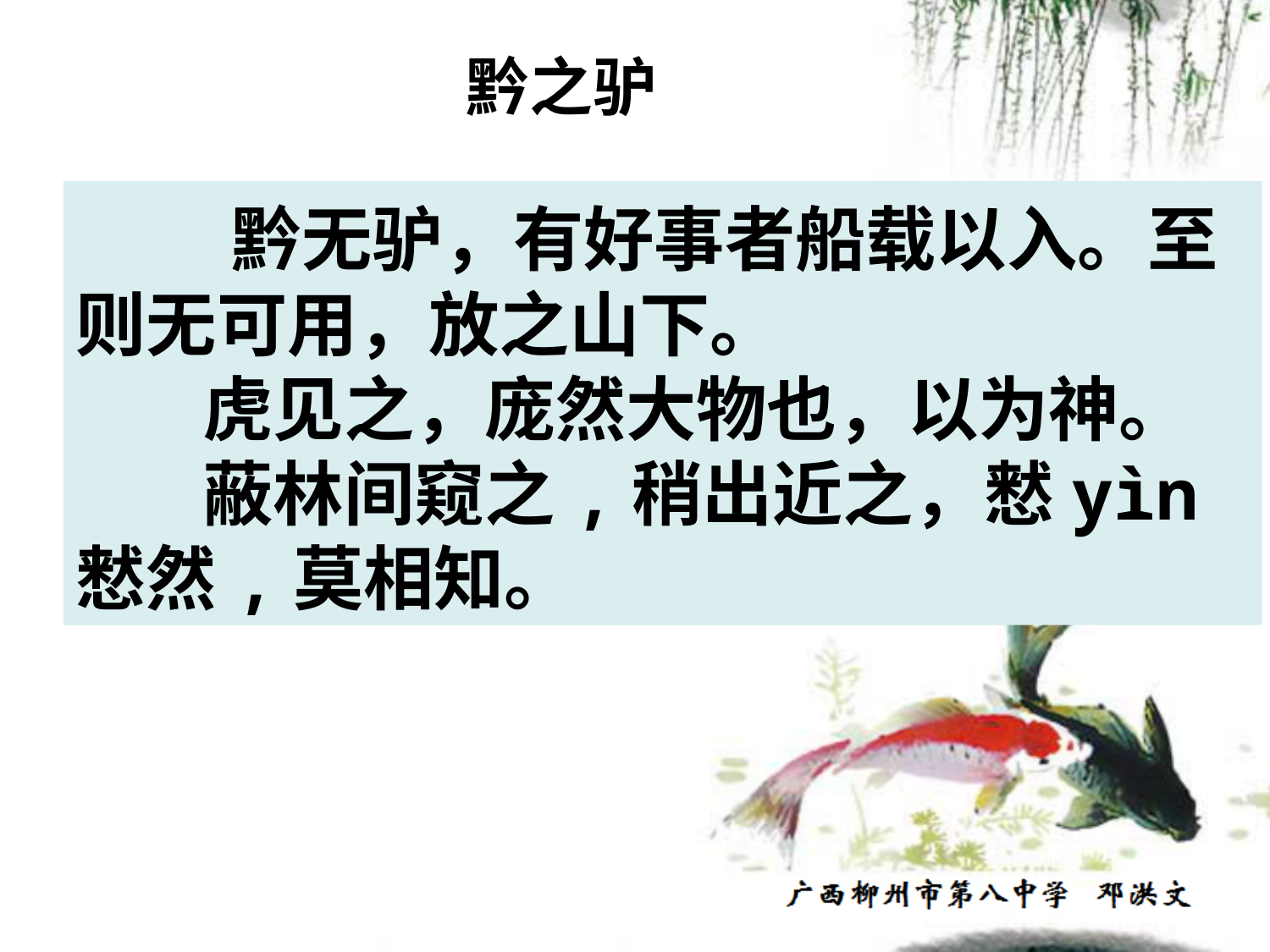

黔之驴
　　黔无驴，有好事者船载以入。至则无可用，放之山下。
	虎见之，庞然大物也，以为神。
	蔽林间窥之,稍出近之，慭yìn慭然,莫相知。